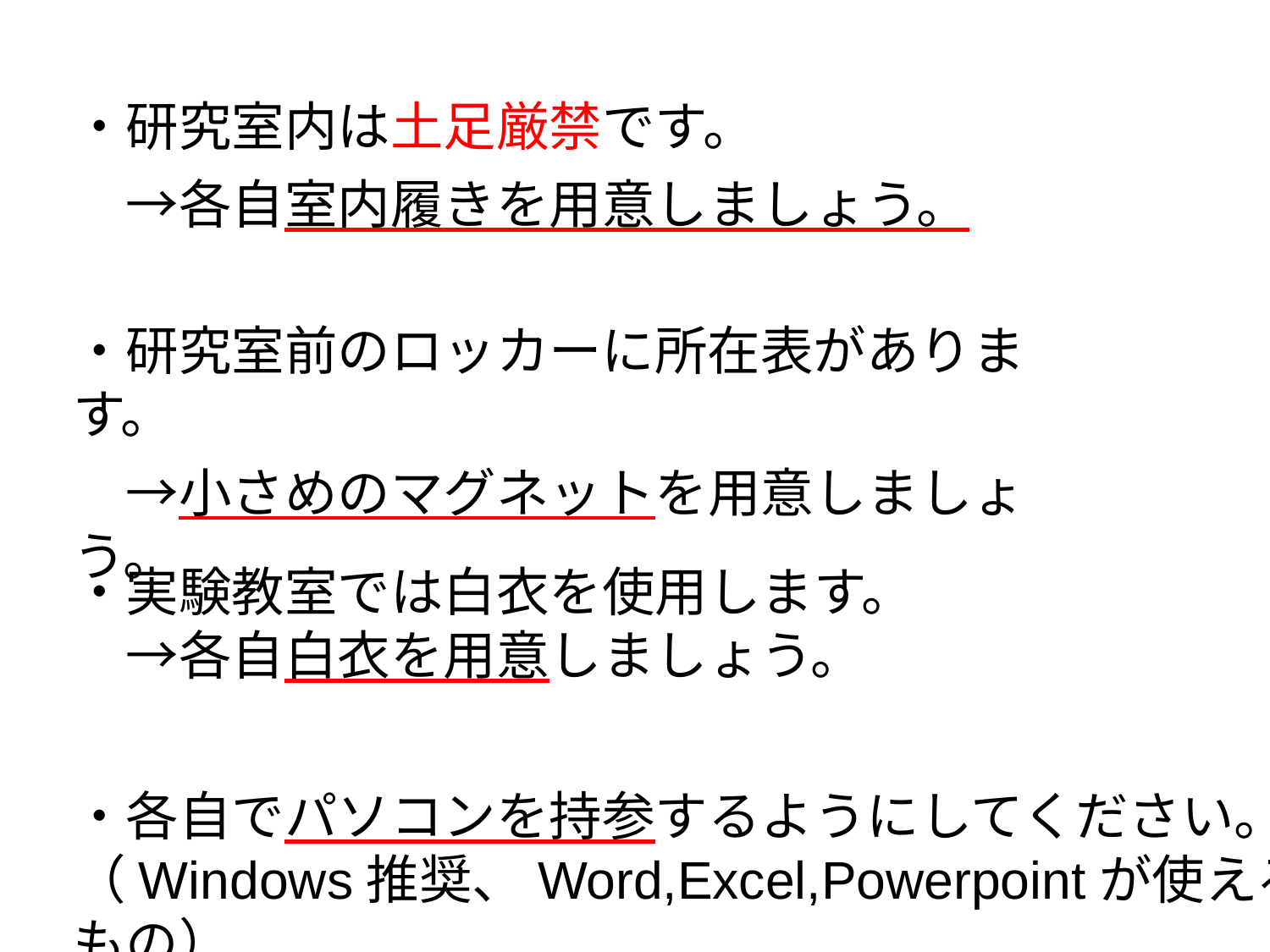

・研究室内は土足厳禁です。

　→各自室内履きを用意しましょう。
・研究室前のロッカーに所在表があります。

　→小さめのマグネットを用意しましょう。
・実験教室では白衣を使用します。
　→各自白衣を用意しましょう。
・各自でパソコンを持参するようにしてください。
（Windows推奨、Word,Excel,Powerpointが使えるもの）